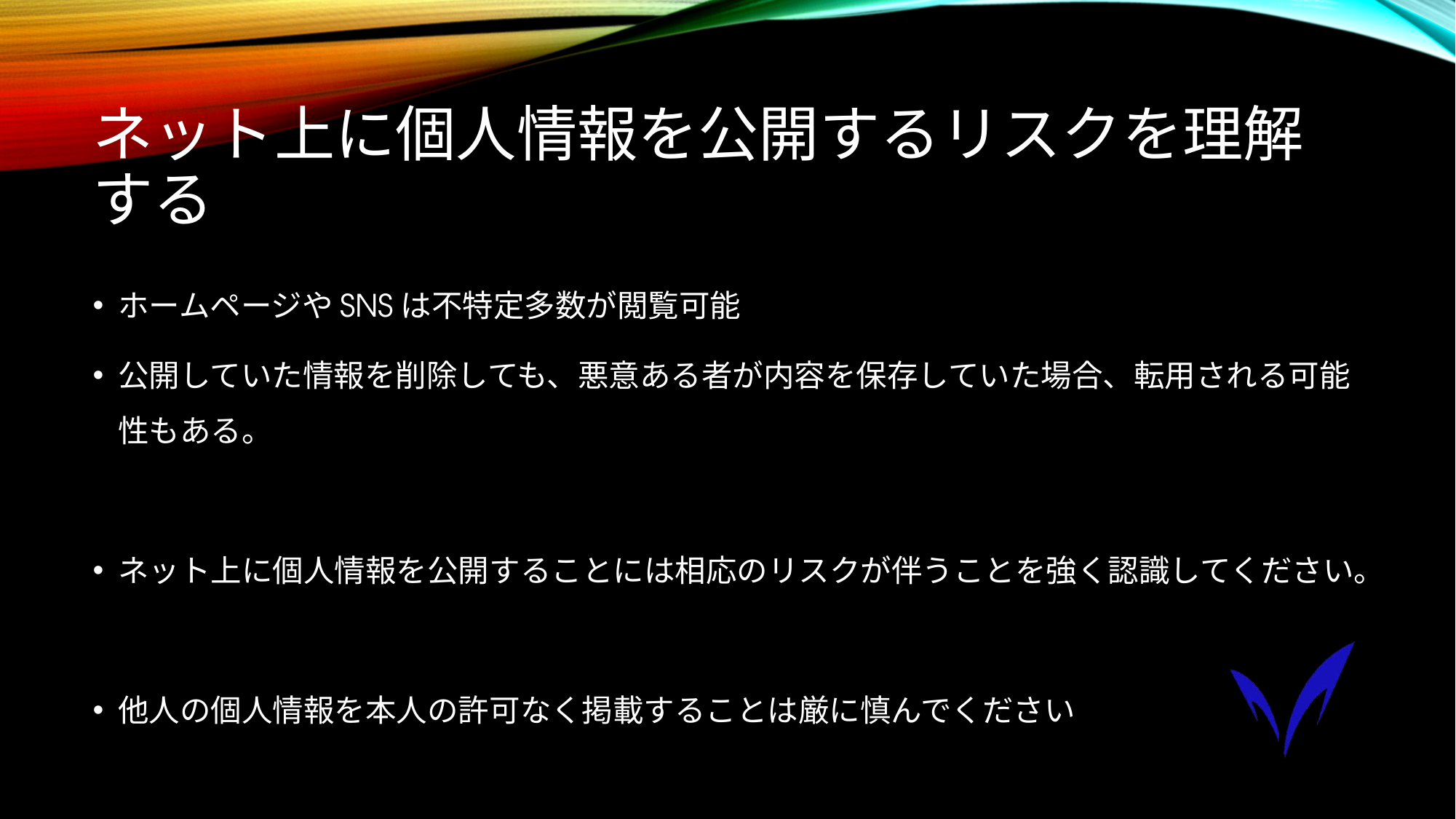

# ネット上に個人情報を公開するリスクを理解する
ホームページやSNSは不特定多数が閲覧可能
公開していた情報を削除しても、悪意ある者が内容を保存していた場合、転用される可能性もある。

ネット上に個人情報を公開することには相応のリスクが伴うことを強く認識してください。

他人の個人情報を本人の許可なく掲載することは厳に慎んでください